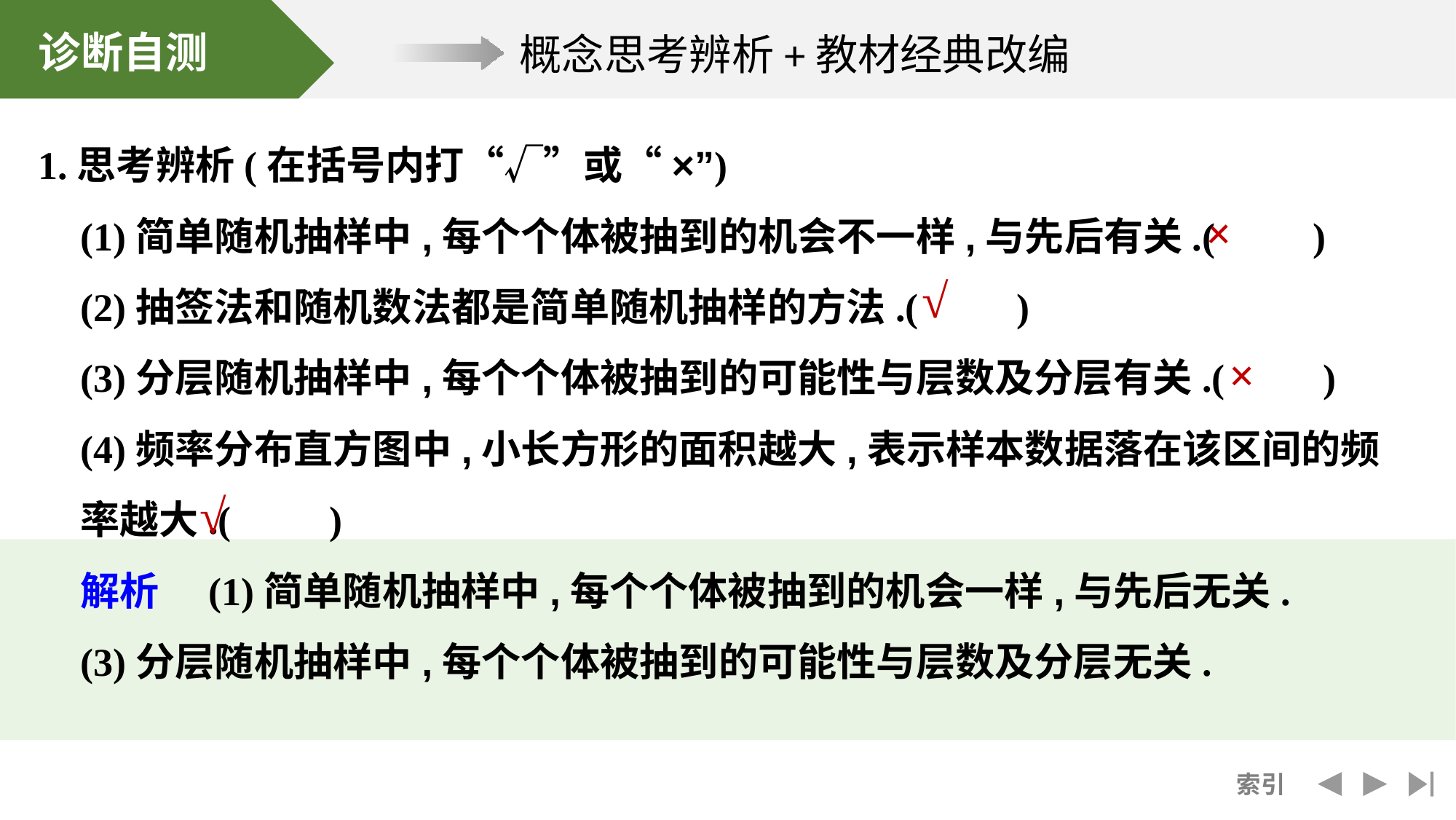

1.思考辨析(在括号内打“√”或“×”)
	(1)简单随机抽样中,每个个体被抽到的机会不一样,与先后有关.(　　)
	(2)抽签法和随机数法都是简单随机抽样的方法.(　　)
	(3)分层随机抽样中,每个个体被抽到的可能性与层数及分层有关.(　　)
	(4)频率分布直方图中,小长方形的面积越大,表示样本数据落在该区间的频率越大.(　　)
	解析　(1)简单随机抽样中,每个个体被抽到的机会一样,与先后无关.
	(3)分层随机抽样中,每个个体被抽到的可能性与层数及分层无关.
×
√
×
√